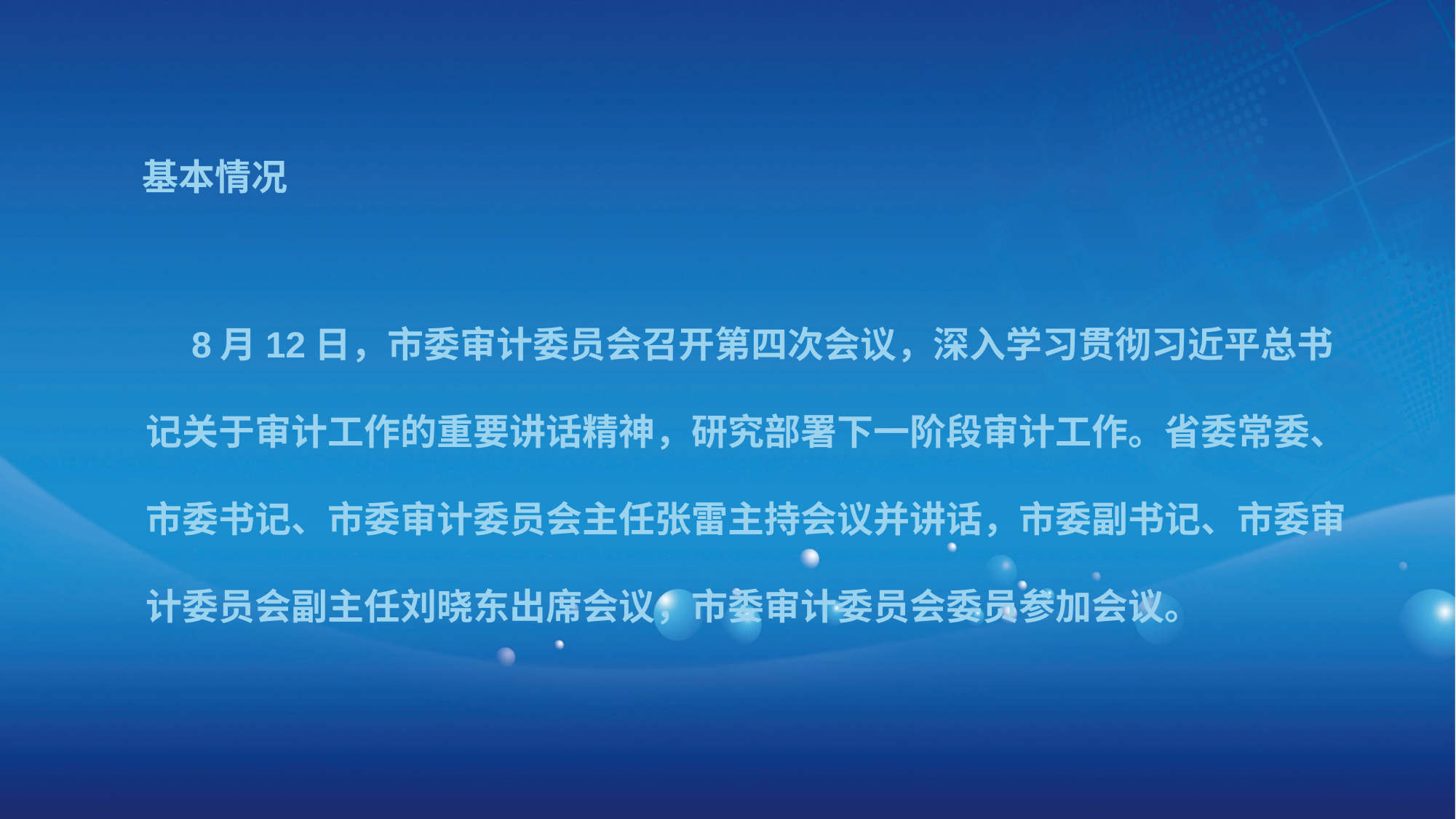

基本情况
      8月12日，市委审计委员会召开第四次会议，深入学习贯彻习近平总书记关于审计工作的重要讲话精神，研究部署下一阶段审计工作。省委常委、市委书记、市委审计委员会主任张雷主持会议并讲话，市委副书记、市委审计委员会副主任刘晓东出席会议，市委审计委员会委员参加会议。